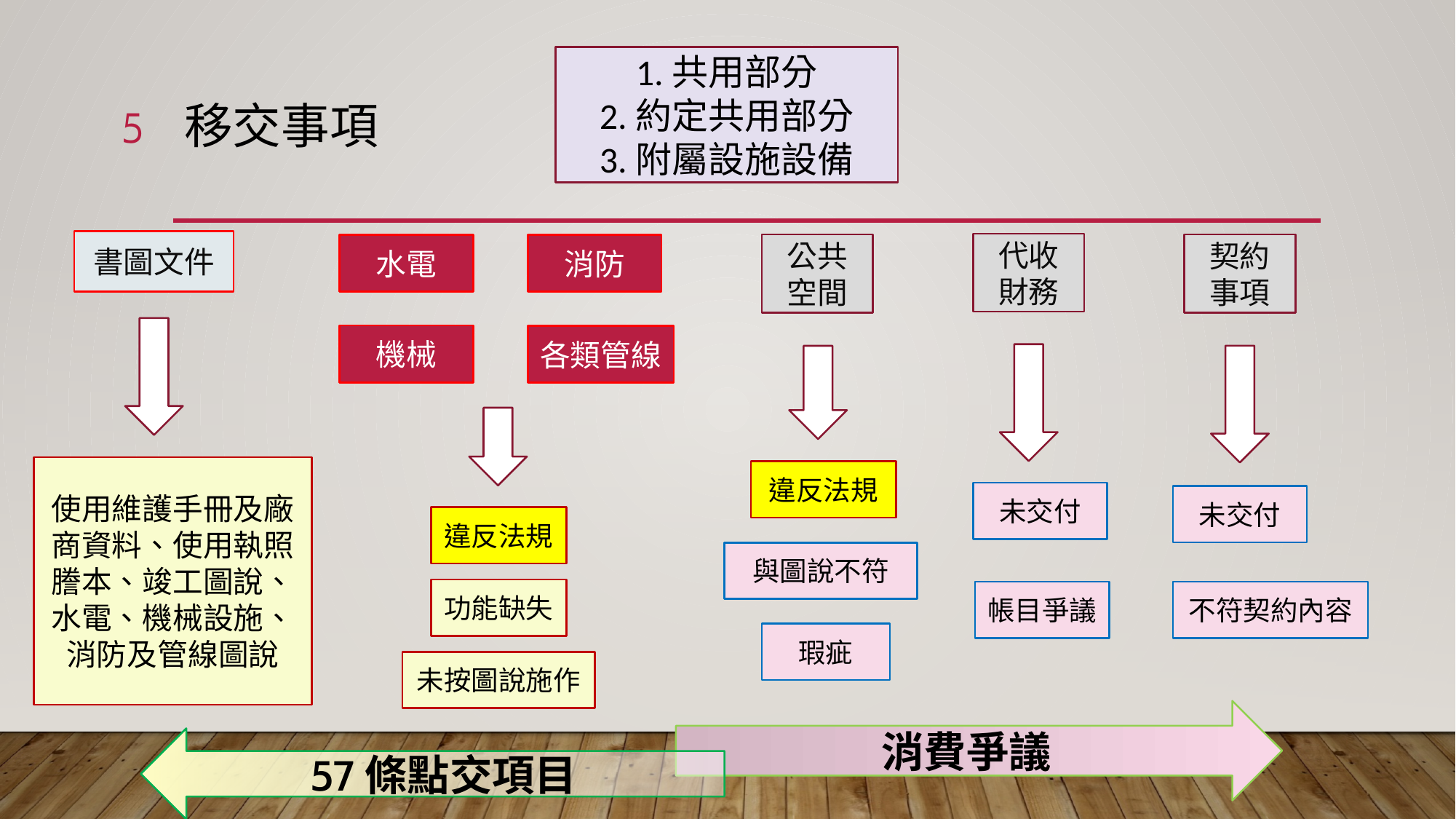

1.共用部分
2.約定共用部分
3.附屬設施設備
5
# 移交事項
書圖文件
代收財務
水電
消防
公共空間
契約事項

機械
各類管線

使用維護手冊及廠商資料、使用執照謄本、竣工圖說、水電、機械設施、消防及管線圖說
違反法規
未交付
未交付
違反法規
與圖說不符
功能缺失
帳目爭議
不符契約內容
瑕疵
未按圖說施作
消費爭議
57條點交項目